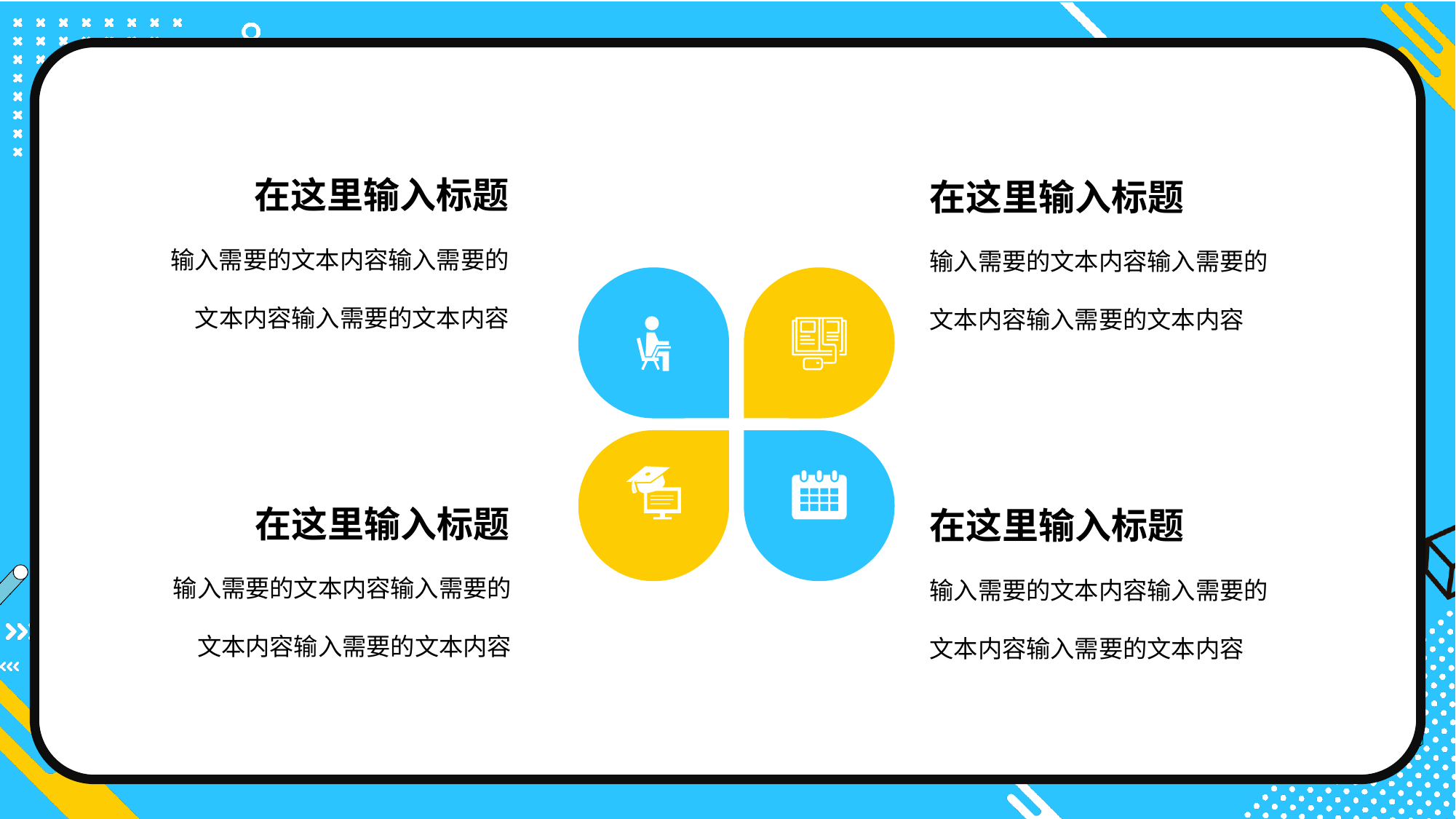

在这里输入标题
在这里输入标题
输入需要的文本内容输入需要的文本内容输入需要的文本内容
输入需要的文本内容输入需要的文本内容输入需要的文本内容

在这里输入标题
在这里输入标题
输入需要的文本内容输入需要的文本内容输入需要的文本内容
输入需要的文本内容输入需要的文本内容输入需要的文本内容